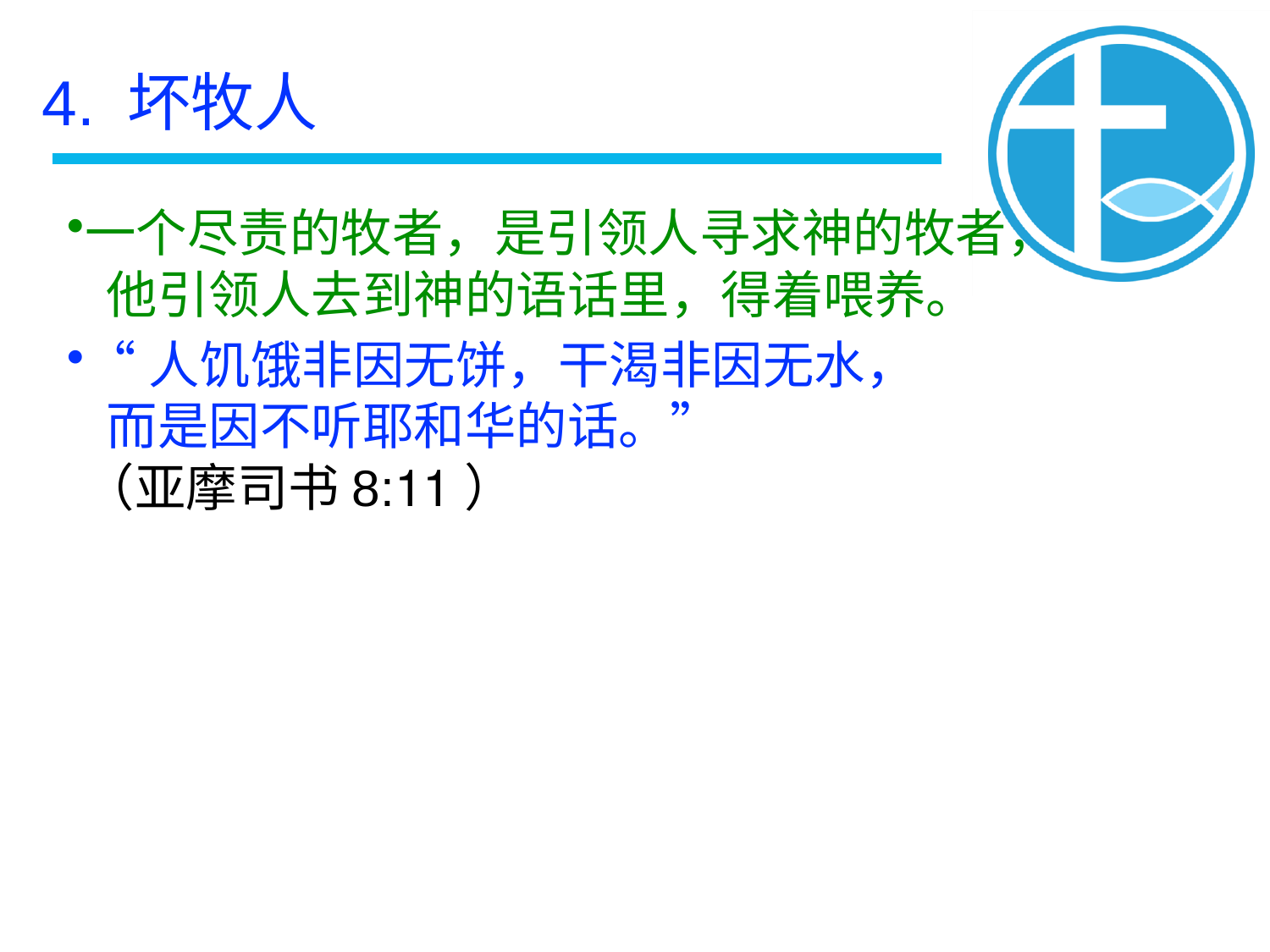

4. 坏牧人
一个尽责的牧者，是引领人寻求神的牧者，
  他引领人去到神的语话里，得着喂养。
“人饥饿非因无饼，干渴非因无水，
  而是因不听耶和华的话。”
（亚摩司书8:11）